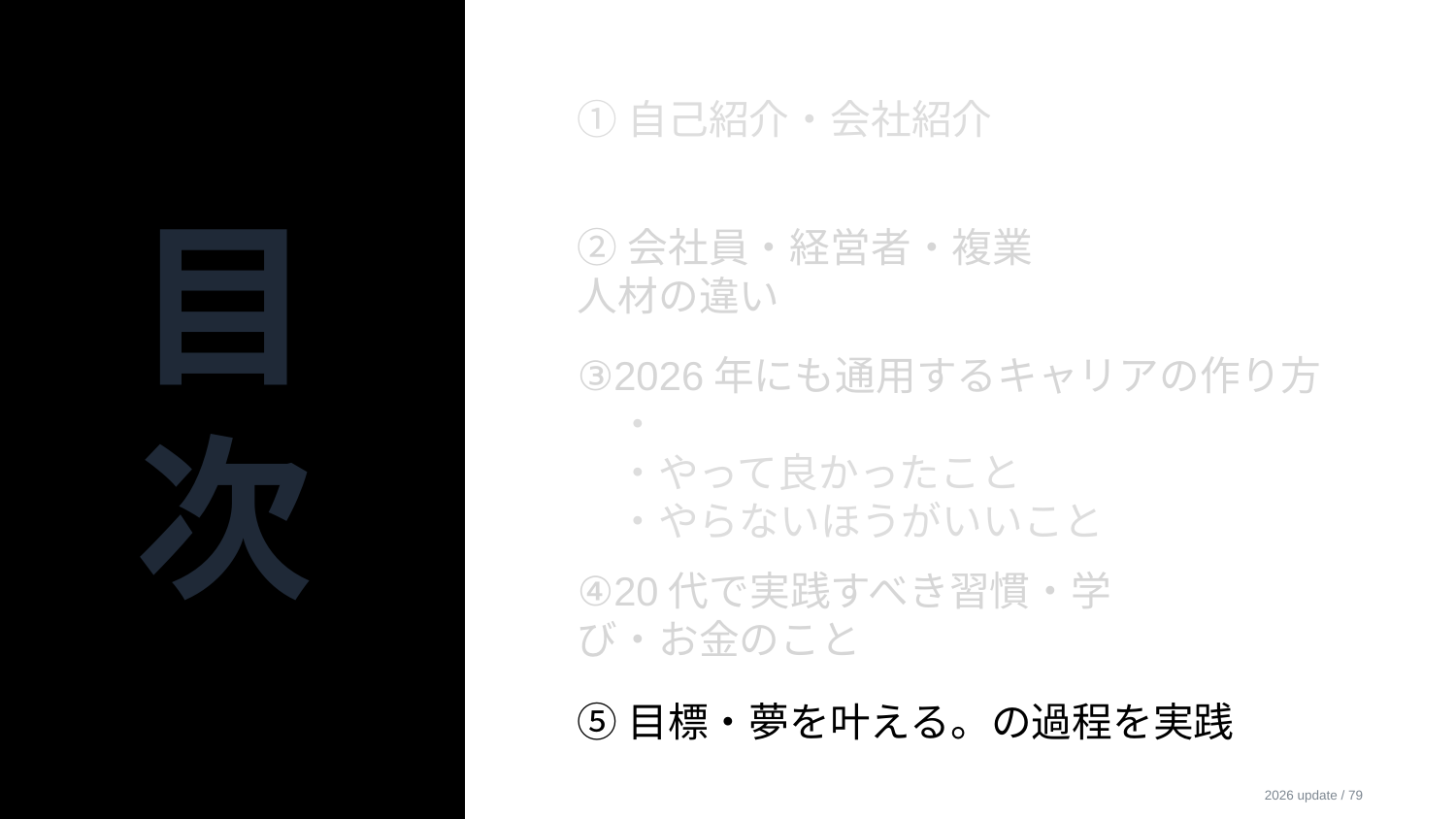

①自己紹介・会社紹介
目
次
②会社員・経営者・複業人材の違い
③2026年にも通用するキャリアの作り方　・
　・やって良かったこと
　・やらないほうがいいこと
④20代で実践すべき習慣・学び・お金のこと
⑤目標・夢を叶える。の過程を実践
2026 update / 79